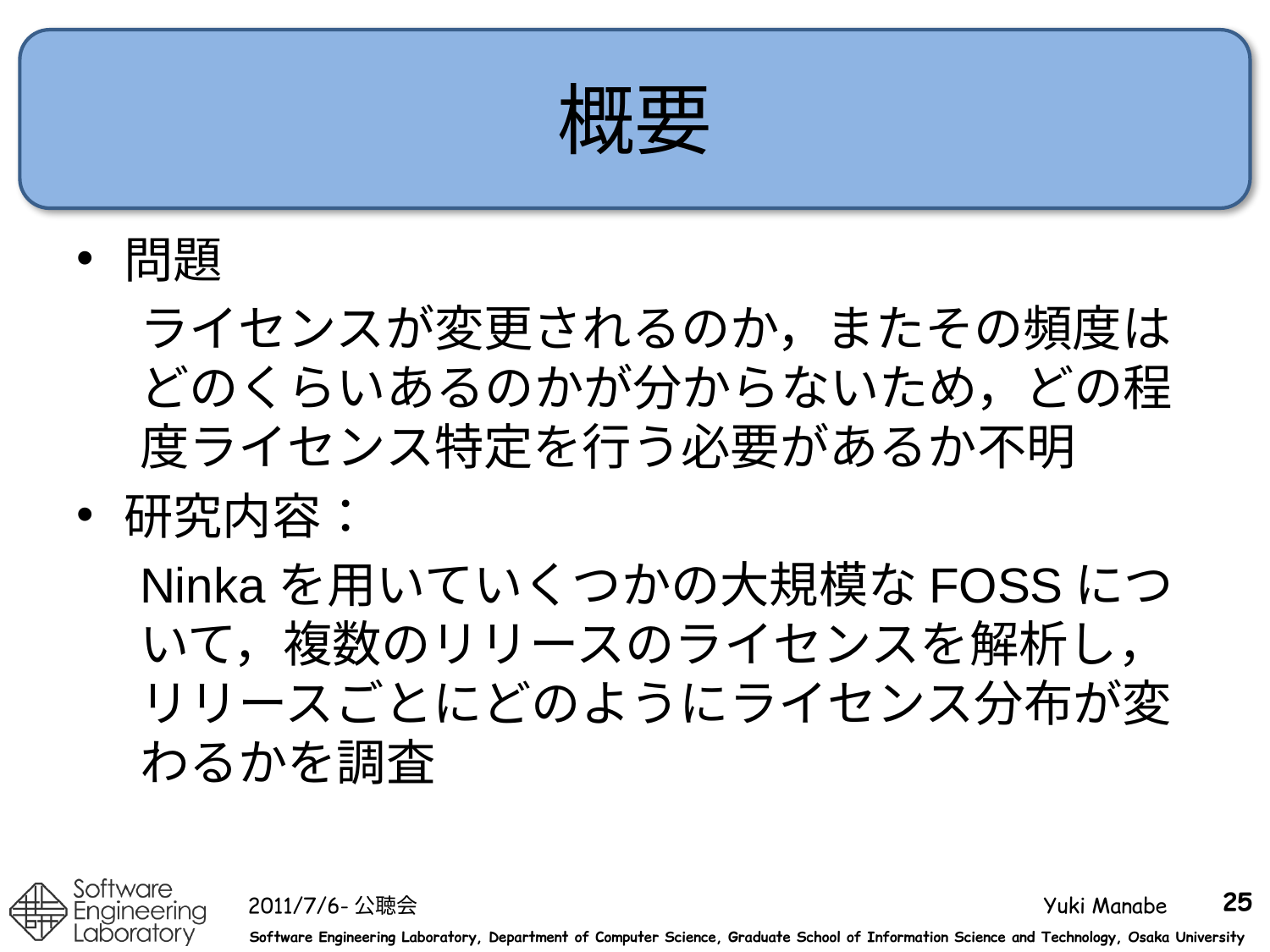

# 概要
問題
ライセンスが変更されるのか，またその頻度はどのくらいあるのかが分からないため，どの程度ライセンス特定を行う必要があるか不明
研究内容：
Ninkaを用いていくつかの大規模なFOSSについて，複数のリリースのライセンスを解析し，リリースごとにどのようにライセンス分布が変わるかを調査

25
2011/7/6-公聴会
Yuki Manabe